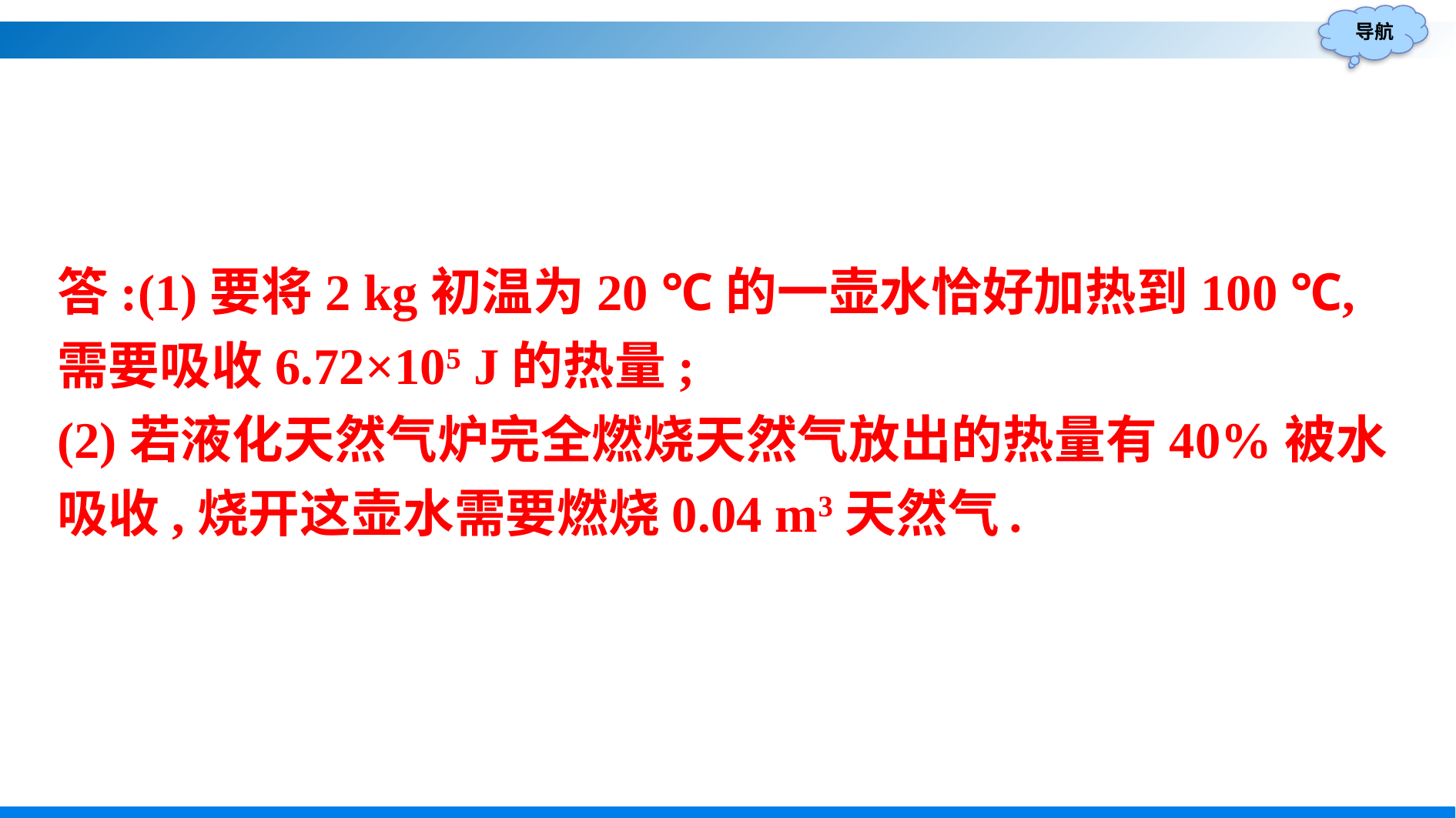

答:(1)要将2 kg初温为20 ℃的一壶水恰好加热到100 ℃,需要吸收6.72×105 J的热量;
(2)若液化天然气炉完全燃烧天然气放出的热量有40%被水吸收,烧开这壶水需要燃烧0.04 m3天然气.